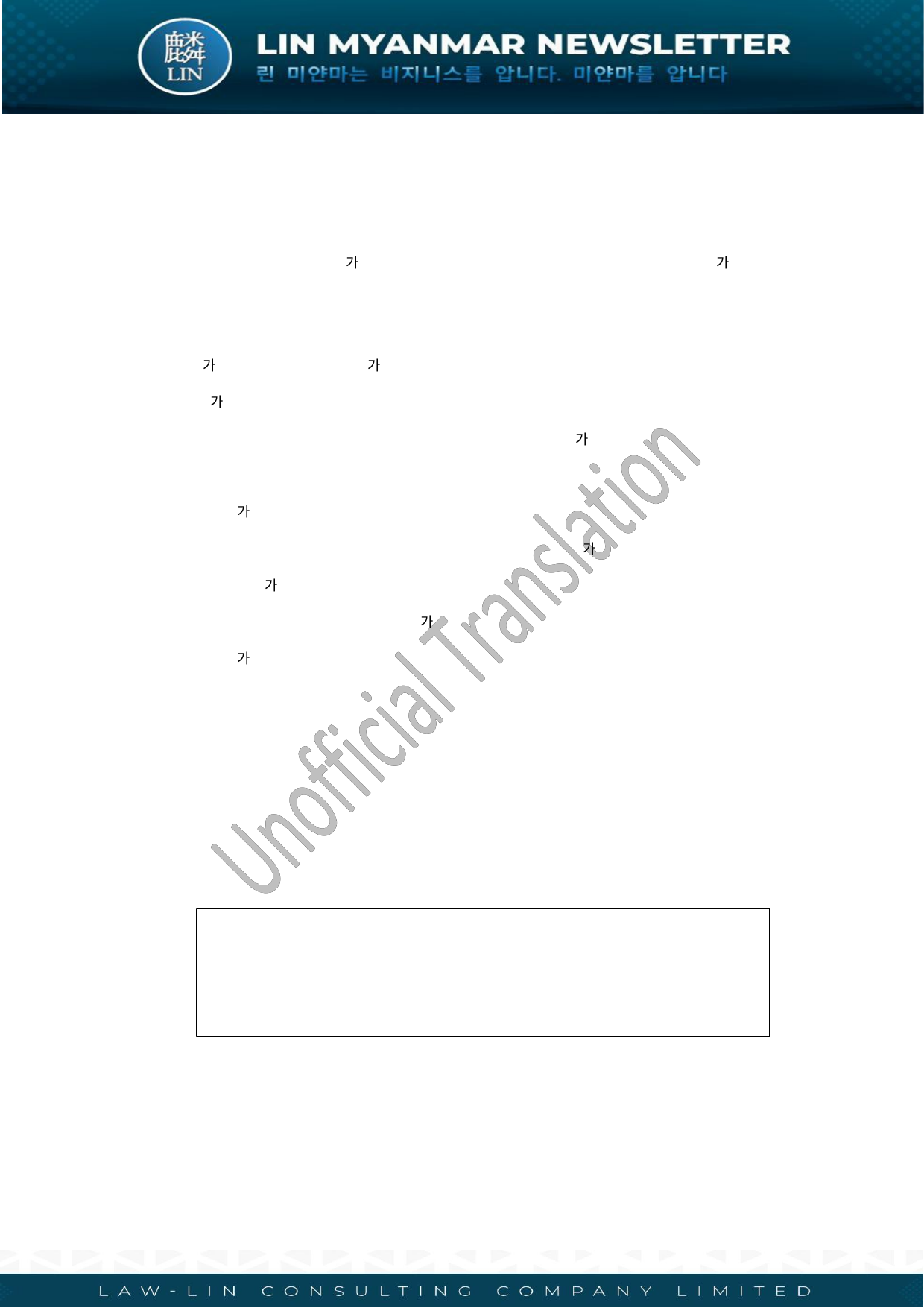

가                                   가

 가                  가

 가

                                           가

    가

                                         가

       가

                        가

    가